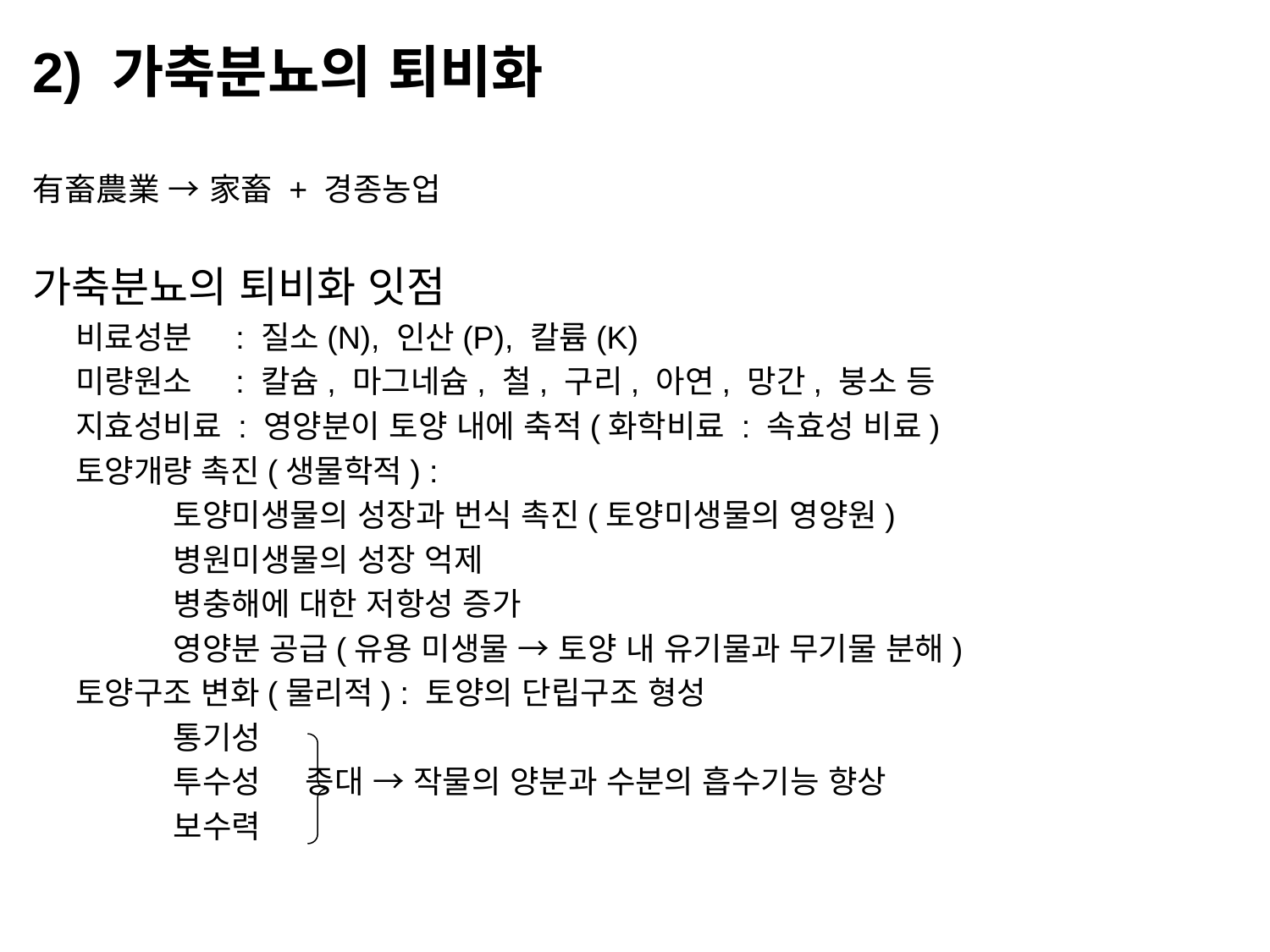

2) 가축분뇨의 퇴비화

有畜農業 → 家畜 + 경종농업

가축분뇨의 퇴비화 잇점
    비료성분    : 질소(N), 인산(P), 칼륨(K)
    미량원소    : 칼슘, 마그네슘, 철, 구리, 아연, 망간, 붕소 등
    지효성비료 : 영양분이 토양 내에 축적(화학비료 : 속효성 비료)
    토양개량 촉진(생물학적) :
               토양미생물의 성장과 번식 촉진(토양미생물의 영양원)
               병원미생물의 성장 억제
               병충해에 대한 저항성 증가
               영양분 공급(유용 미생물 → 토양 내 유기물과 무기물 분해)
    토양구조 변화(물리적) : 토양의 단립구조 형성
               통기성
               투수성     증대 → 작물의 양분과 수분의 흡수기능 향상
               보수력